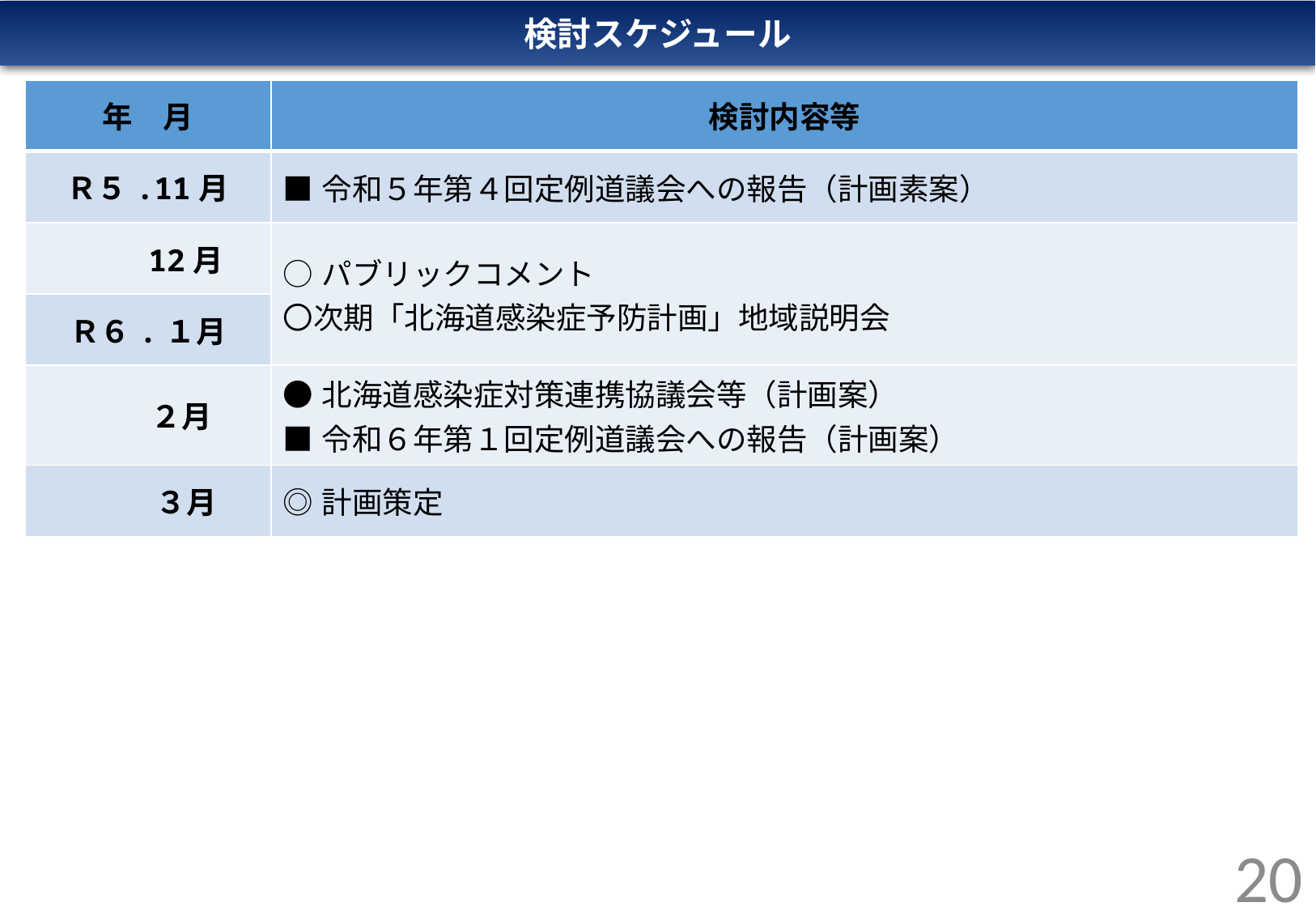

検討スケジュール
| 年　月 | 検討内容等 |
| --- | --- |
| Ｒ５.11月 | ■令和５年第４回定例道議会への報告（計画素案） |
| 12月 | ○パブリックコメント 〇次期「北海道感染症予防計画」地域説明会 |
| Ｒ６.１月 |  |
| ２月 | ●北海道感染症対策連携協議会等（計画案） ■令和６年第１回定例道議会への報告（計画案） |
| ３月 | ◎計画策定 |

20